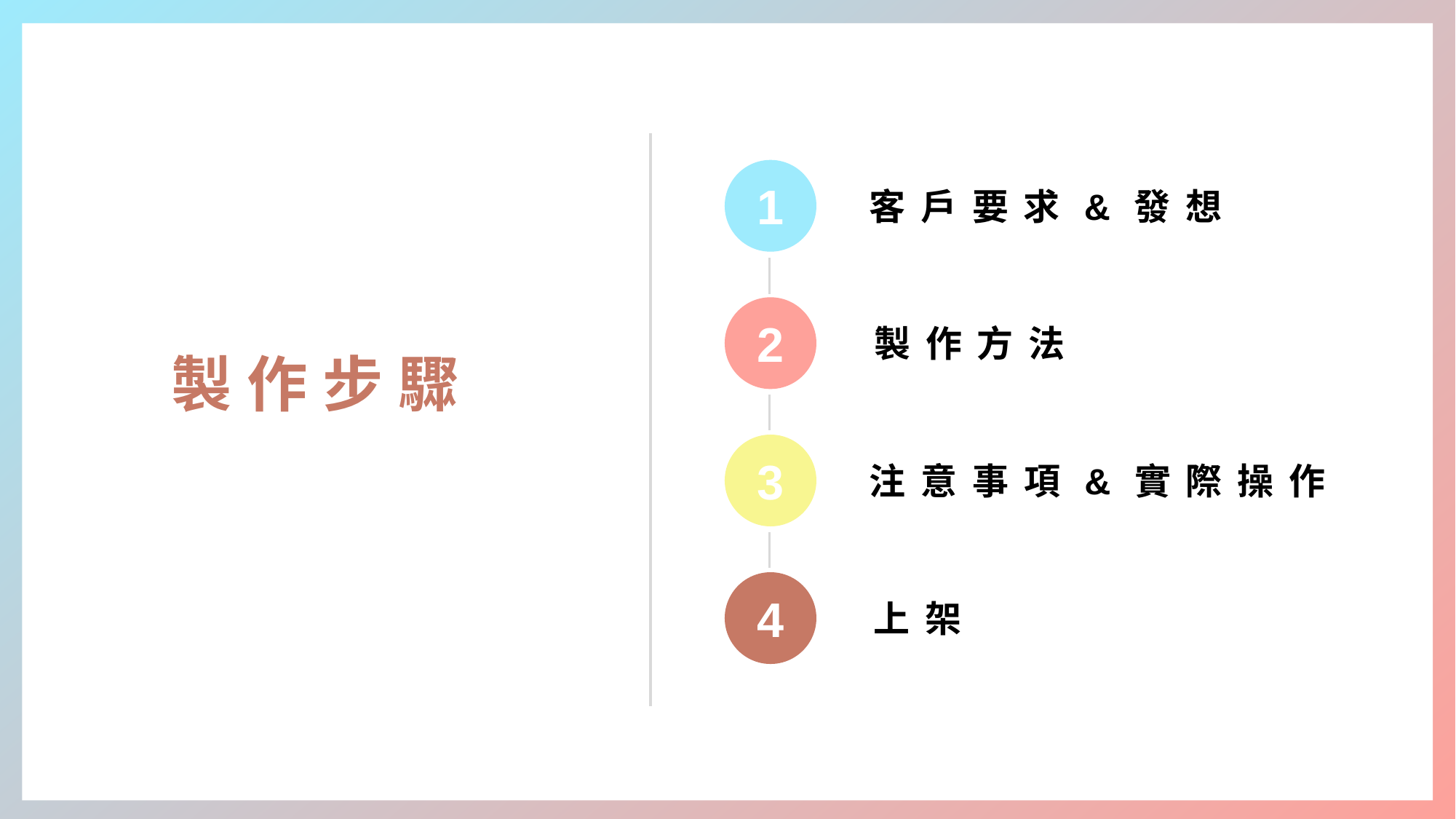

1
客戶要求&發想

2
製作方法
製作步驟

3
注意事項&實際操作

4
上架